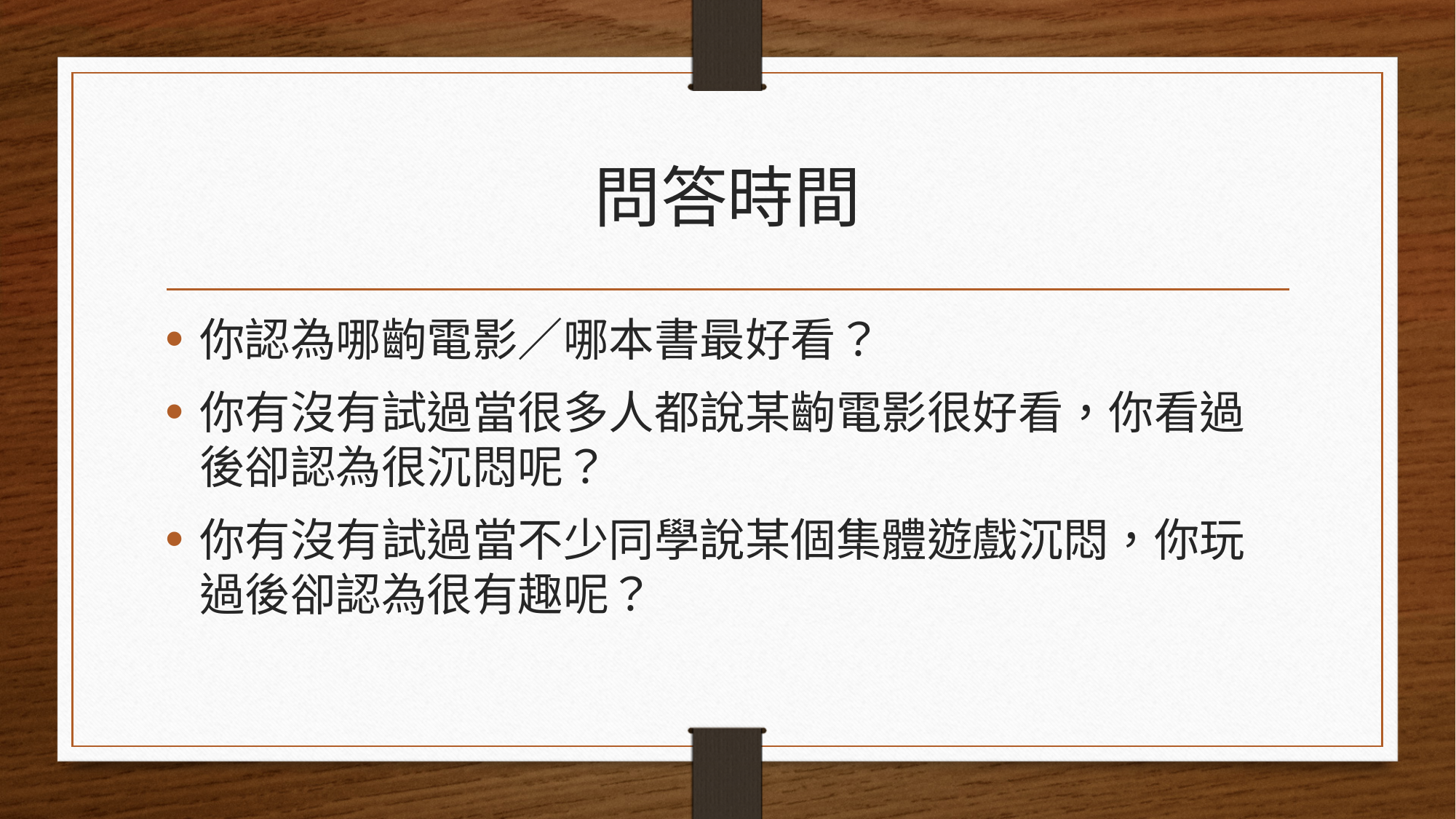

# 問答時間
你認為哪齣電影／哪本書最好看？
你有沒有試過當很多人都說某齣電影很好看，你看過後卻認為很沉悶呢？
你有沒有試過當不少同學說某個集體遊戲沉悶，你玩過後卻認為很有趣呢？